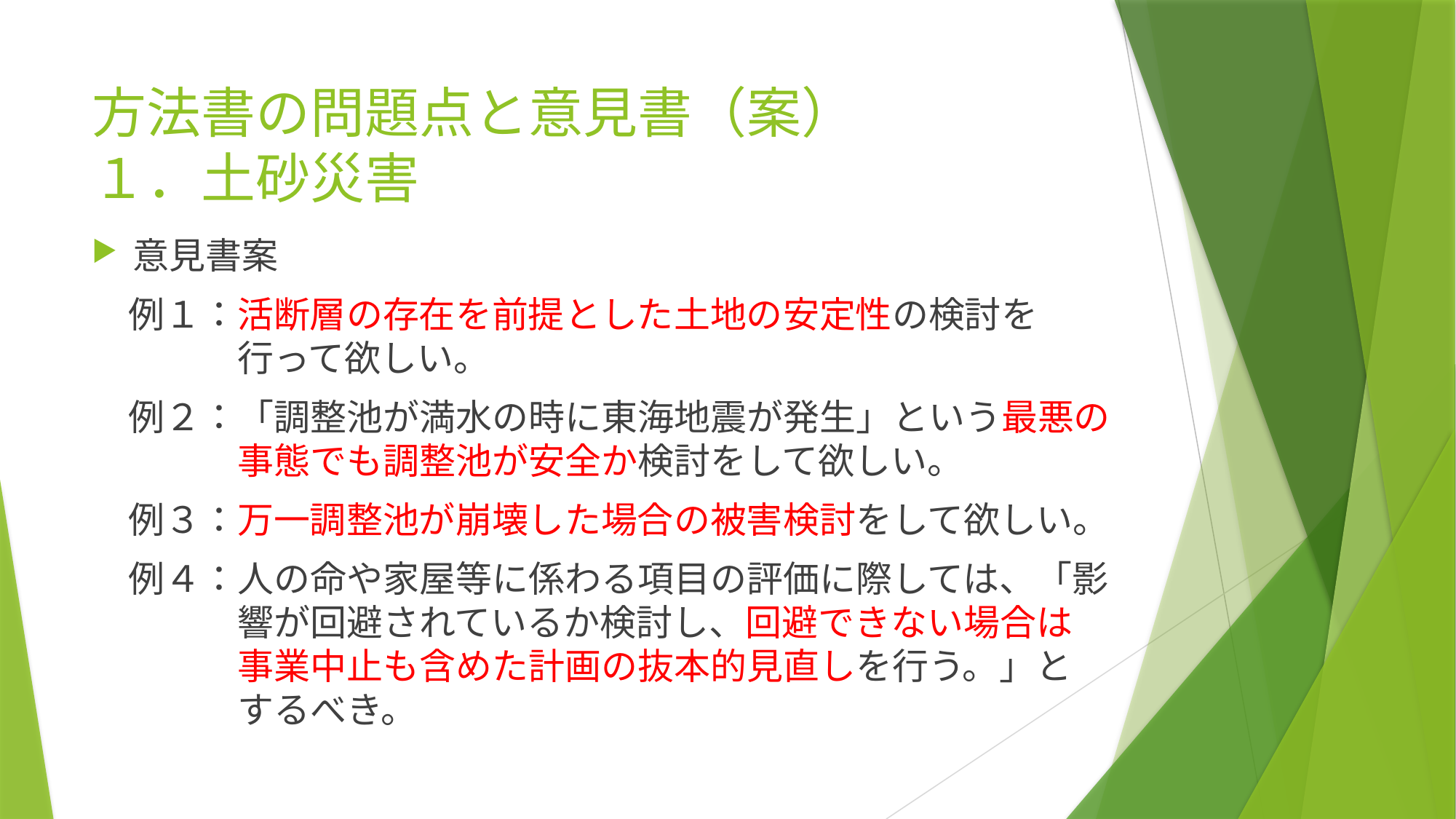

# 方法書の問題点と意見書（案） １．土砂災害
意見書案
　例１：活断層の存在を前提とした土地の安定性の検討を
　　　　行って欲しい。
　例２：「調整池が満水の時に東海地震が発生」という最悪の
　　　　事態でも調整池が安全か検討をして欲しい。
　例３：万一調整池が崩壊した場合の被害検討をして欲しい。
　例４：人の命や家屋等に係わる項目の評価に際しては、「影
　　　　響が回避されているか検討し、回避できない場合は
　　　　事業中止も含めた計画の抜本的見直しを行う。」と
　　　　するべき。